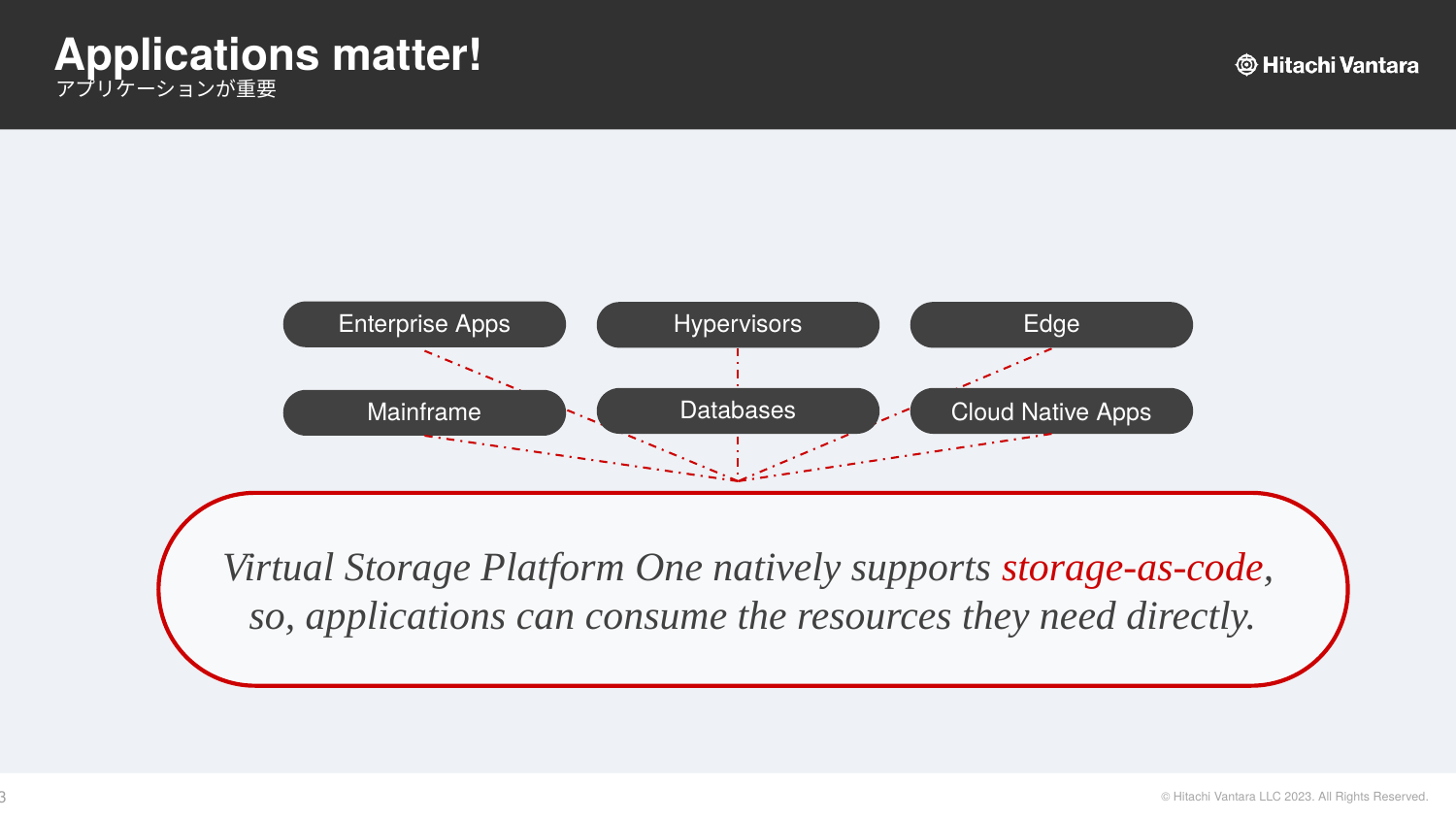

# Applications matter!
アプリケーションが重要
Enterprise Apps
Hypervisors
Edge
Cloud Native Apps
Databases
Mainframe
Virtual Storage Platform One natively supports storage-as-code,
so, applications can consume the resources they need directly.